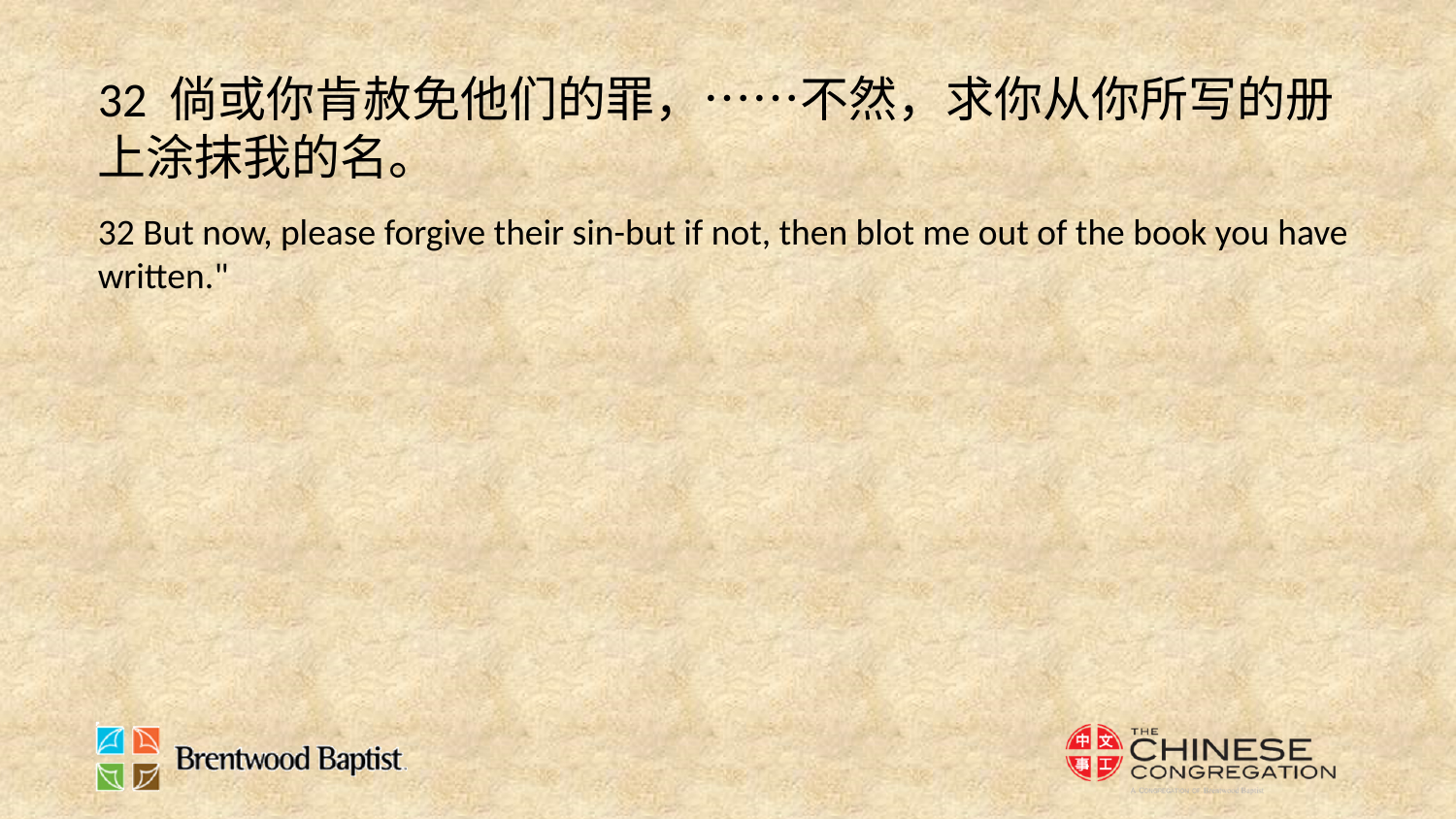

32 倘或你肯赦免他们的罪，……不然，求你从你所写的册上涂抹我的名。

32 But now, please forgive their sin-but if not, then blot me out of the book you have written."